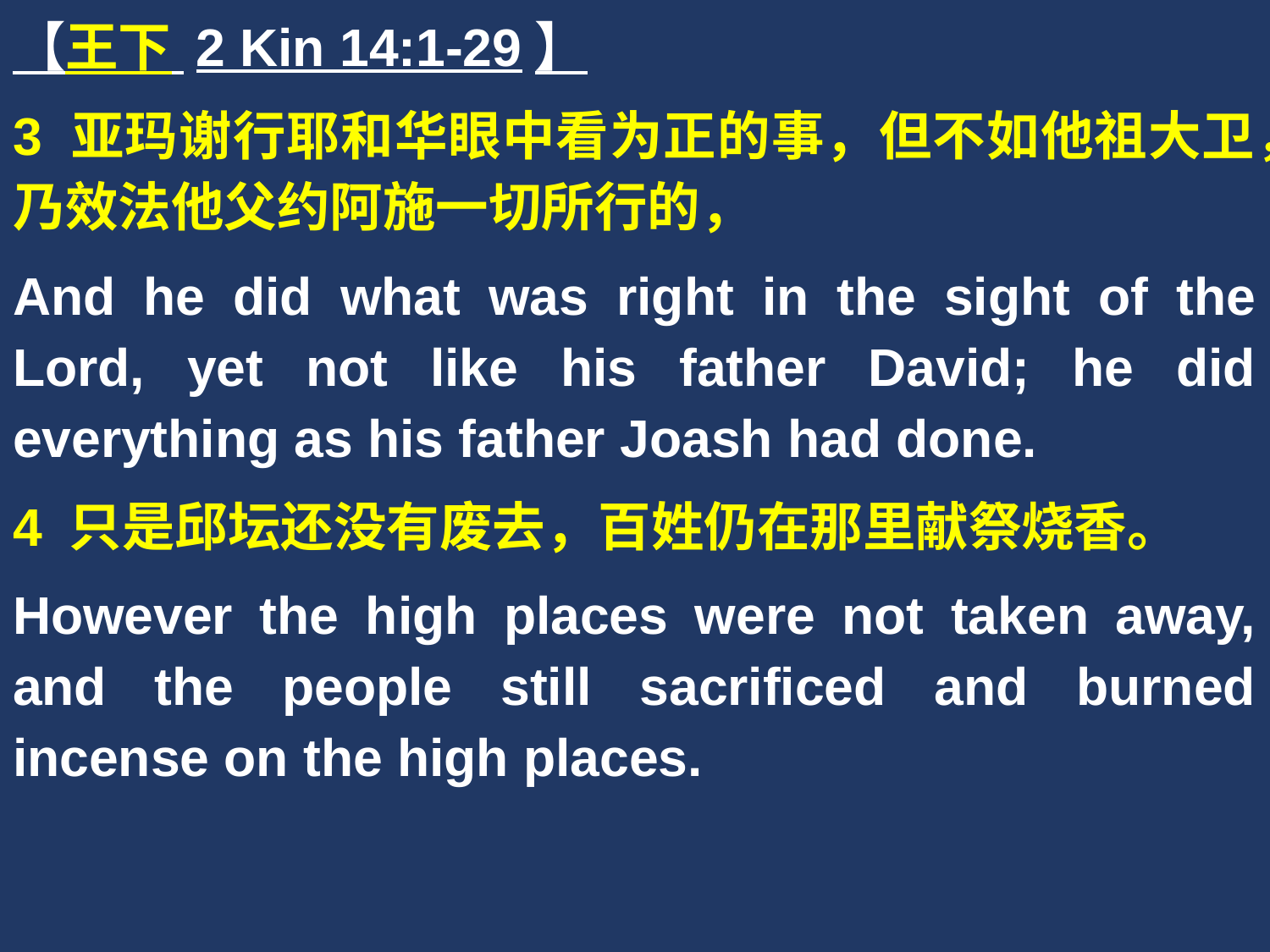

【王下 2 Kin 14:1-29】
3 亚玛谢行耶和华眼中看为正的事，但不如他祖大卫，乃效法他父约阿施一切所行的，
And he did what was right in the sight of the Lord, yet not like his father David; he did everything as his father Joash had done.
4 只是邱坛还没有废去，百姓仍在那里献祭烧香。
However the high places were not taken away, and the people still sacrificed and burned incense on the high places.